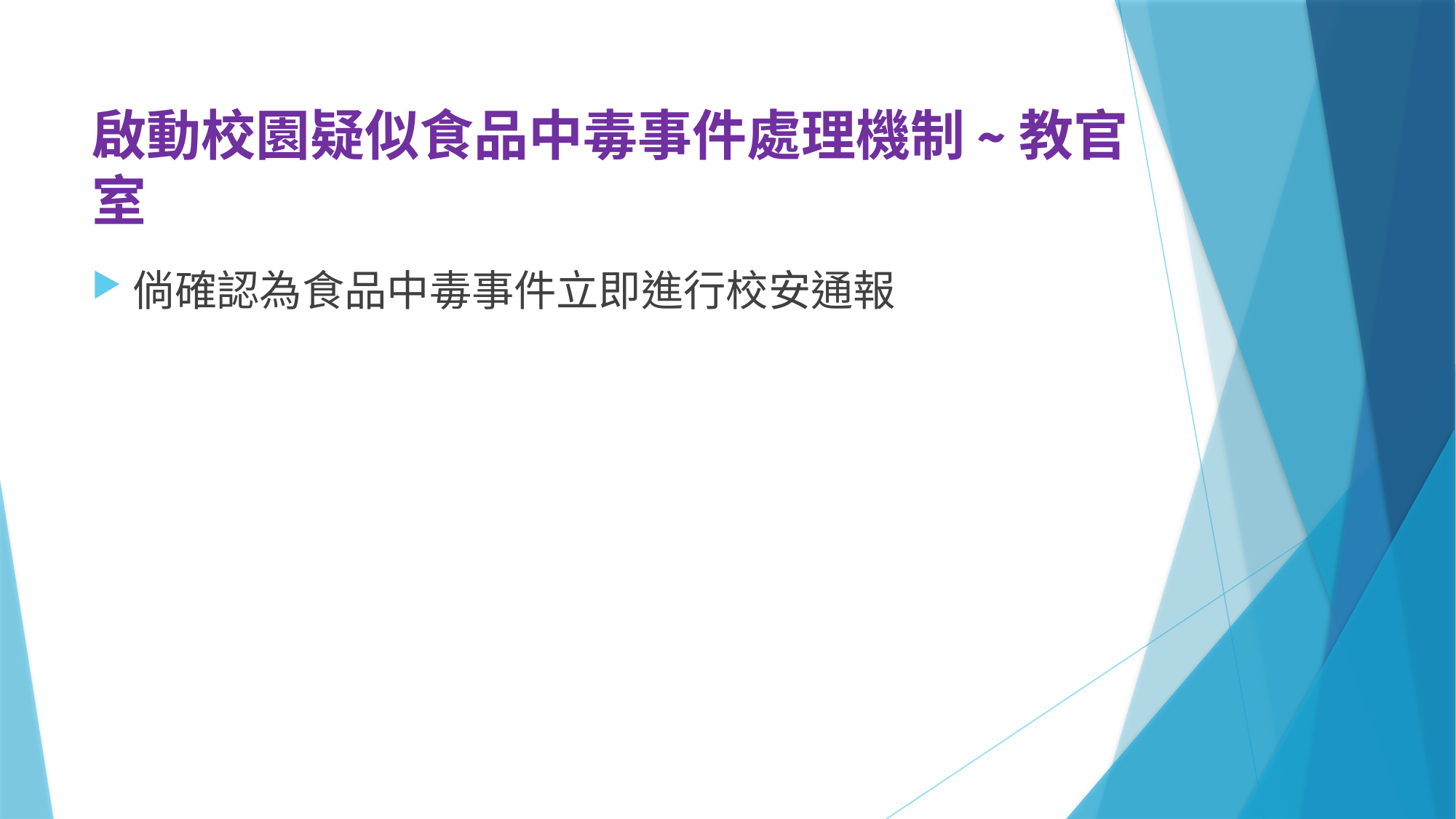

# 啟動校園疑似食品中毒事件處理機制~教官室
倘確認為食品中毒事件立即進行校安通報